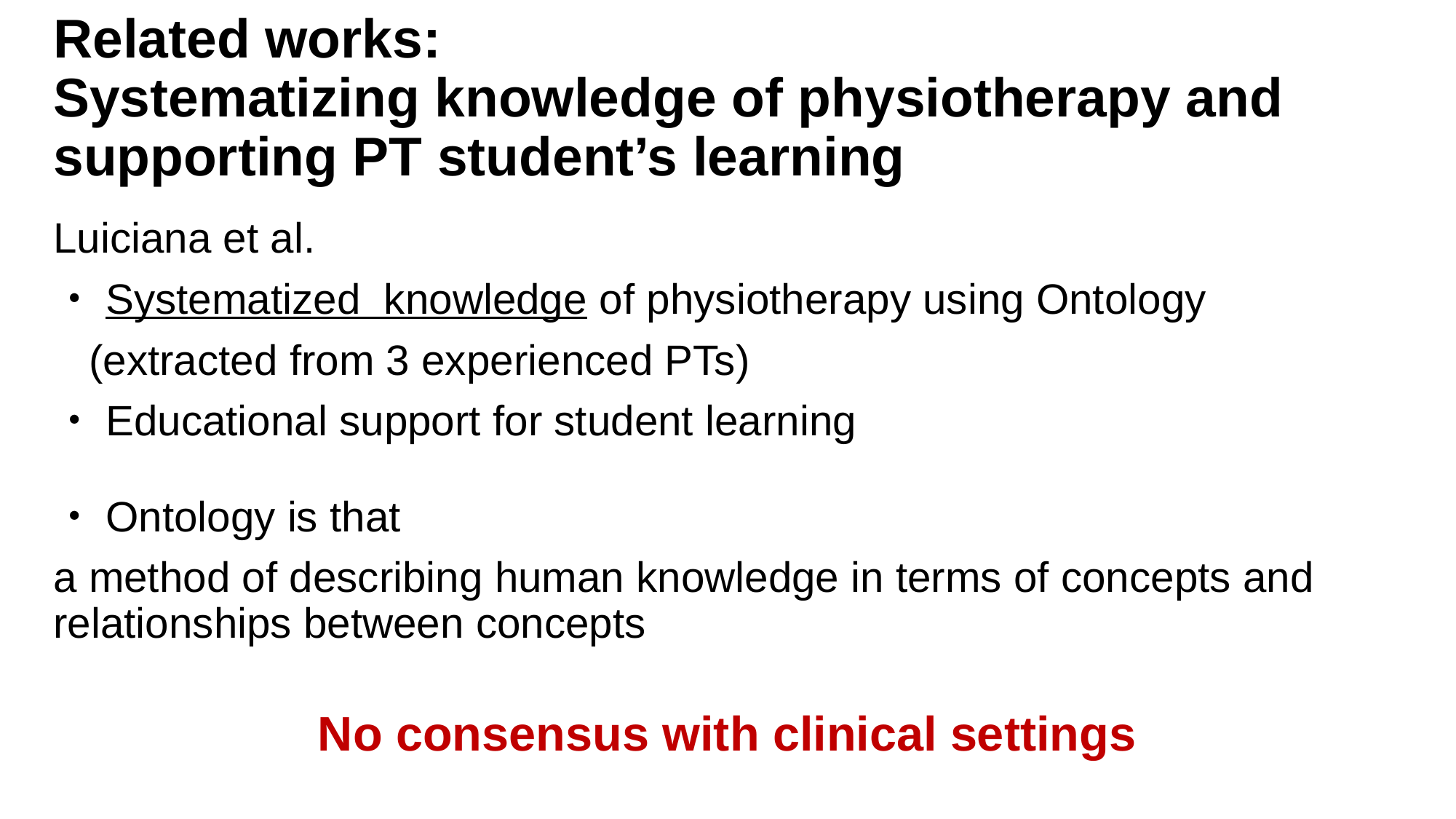

Related works:
Systematizing knowledge of physiotherapy and
supporting PT student’s learning
Luiciana et al.
・Systematized  knowledge of physiotherapy using Ontology
   (extracted from 3 experienced PTs)
・Educational support for student learning

・Ontology is that
a method of describing human knowledge in terms of concepts and relationships between concepts

No consensus with clinical settings